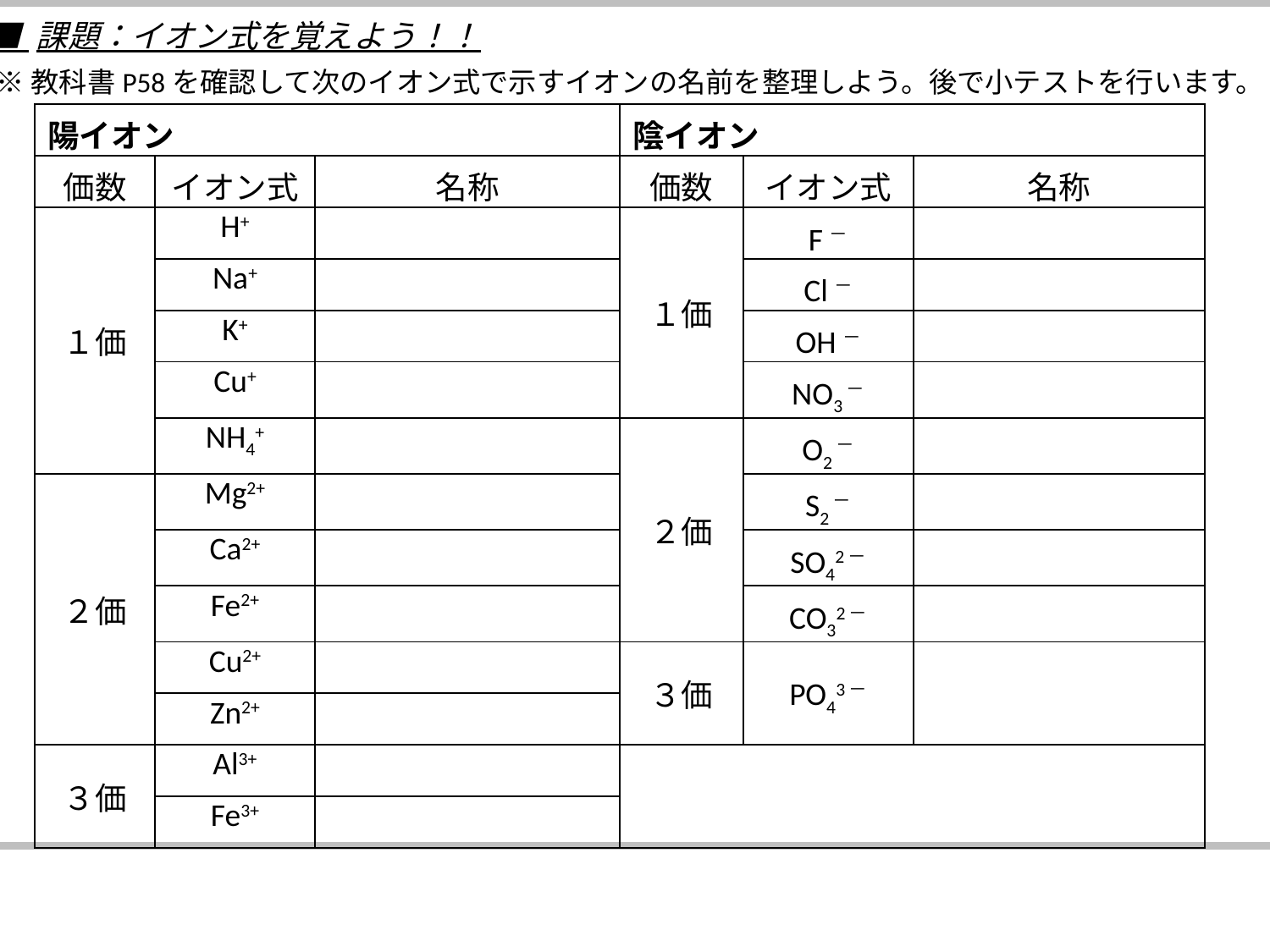

■ 課題：イオン式を覚えよう！！
※教科書P58を確認して次のイオン式で示すイオンの名前を整理しよう。後で小テストを行います。
| 陽イオン |  |  | 陰イオン |  |  |
| --- | --- | --- | --- | --- | --- |
| 価数 | イオン式 | 名称 | 価数 | イオン式 | 名称 |
| １価 | H+ |  | １価 | F－ |  |
|  | Na+ |  |  | Cl－ |  |
|  | K+ |  |  | OH－ |  |
|  | Cu+ |  |  | NO3－ |  |
|  | NH4+ |  | ２価 | O2－ |  |
| ２価 | Mg2+ |  |  | S2－ |  |
|  | Ca2+ |  |  | SO42－ |  |
|  | Fe2+ |  |  | CO32－ |  |
|  | Cu2+ |  | ３価 | PO43－ |  |
|  | Zn2+ |  |  |  |  |
| ３価 | Al3+ |  |  |  |  |
|  | Fe3+ |  |  |  |  |